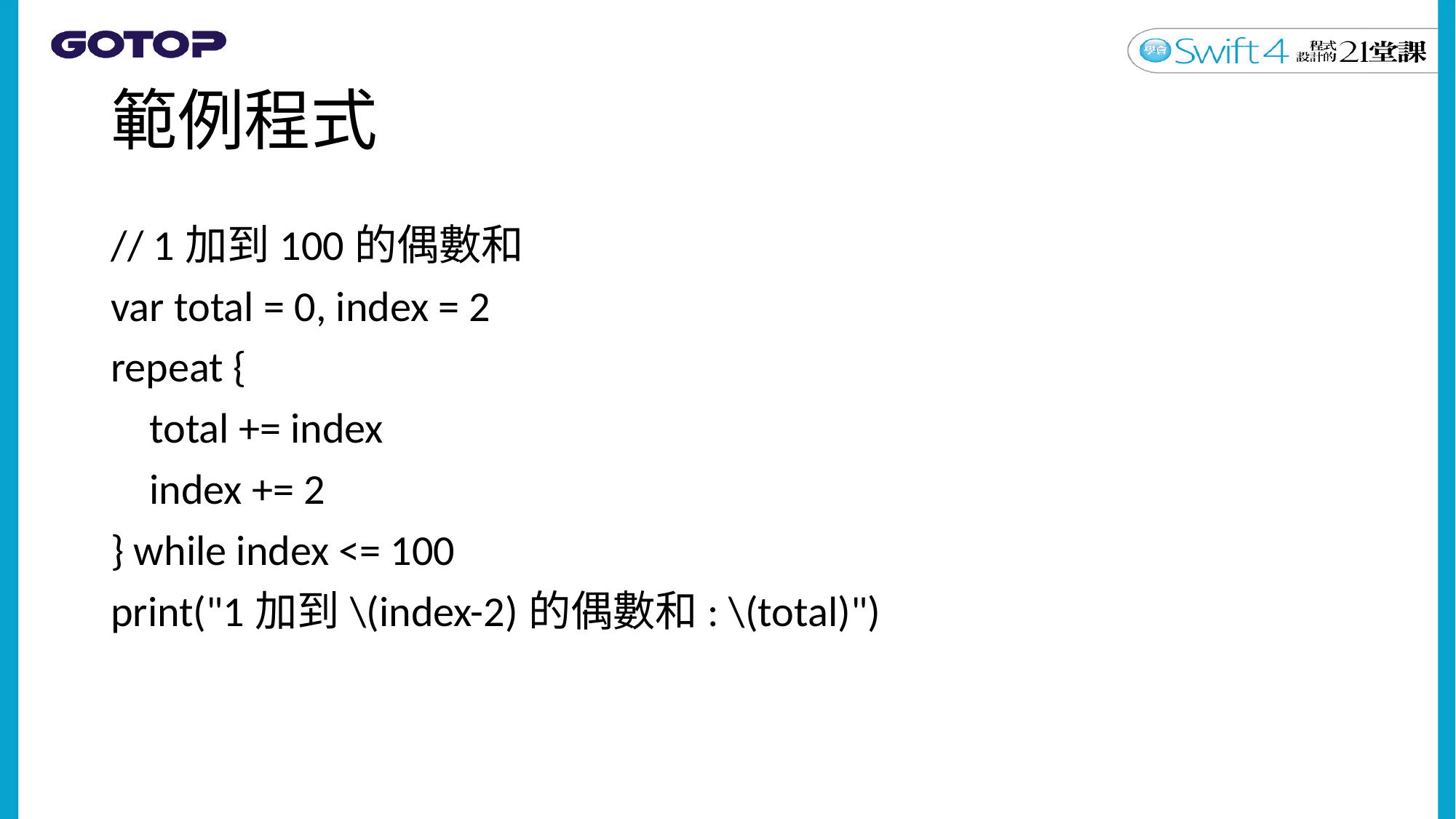

# 範例程式
// 1加到100的偶數和
var total = 0, index = 2
repeat {
    total += index
    index += 2
} while index <= 100
print("1加到\(index-2)的偶數和: \(total)")